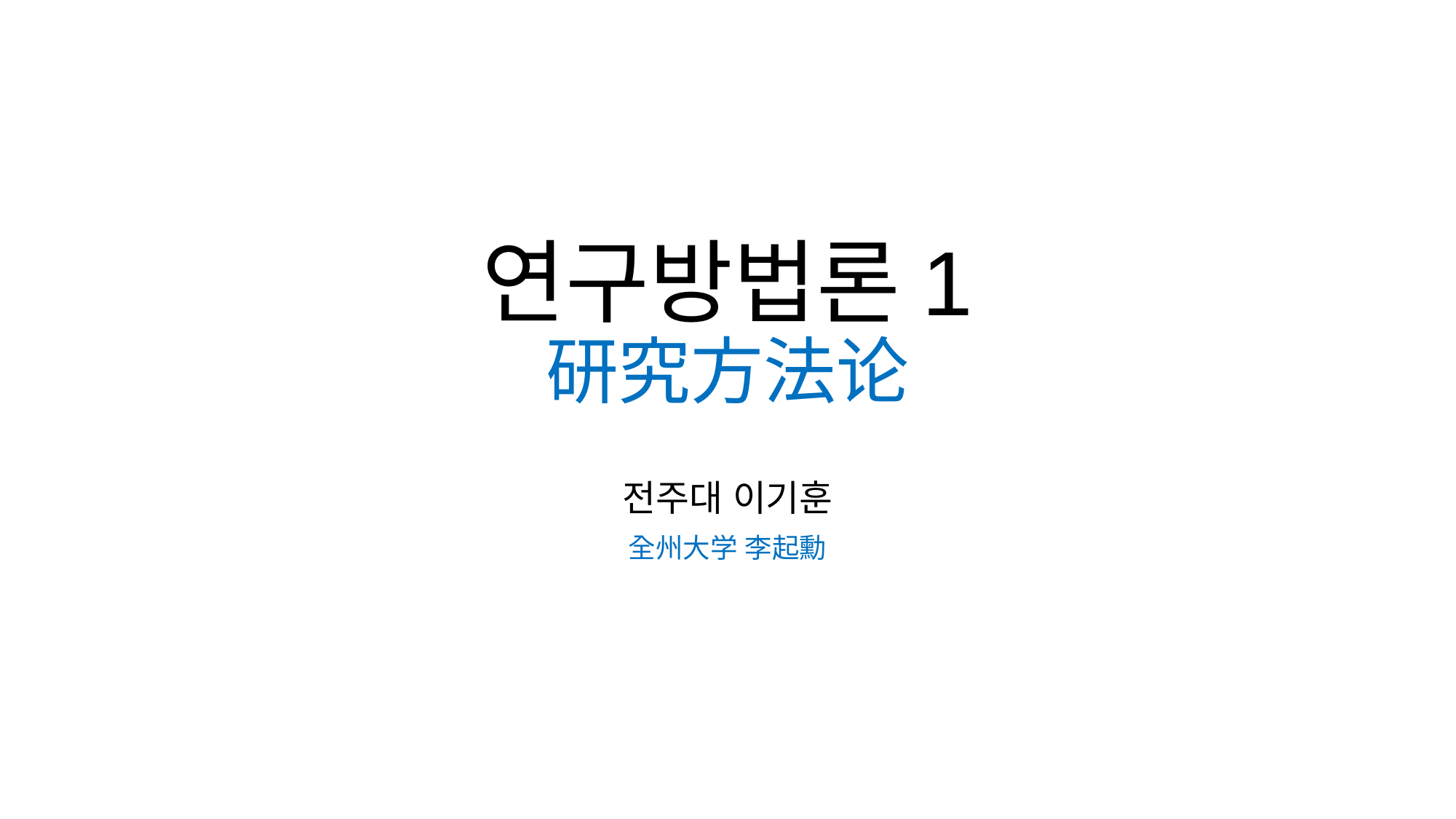

# 연구방법론1 研究方法论
전주대 이기훈
全州大学 李起勳